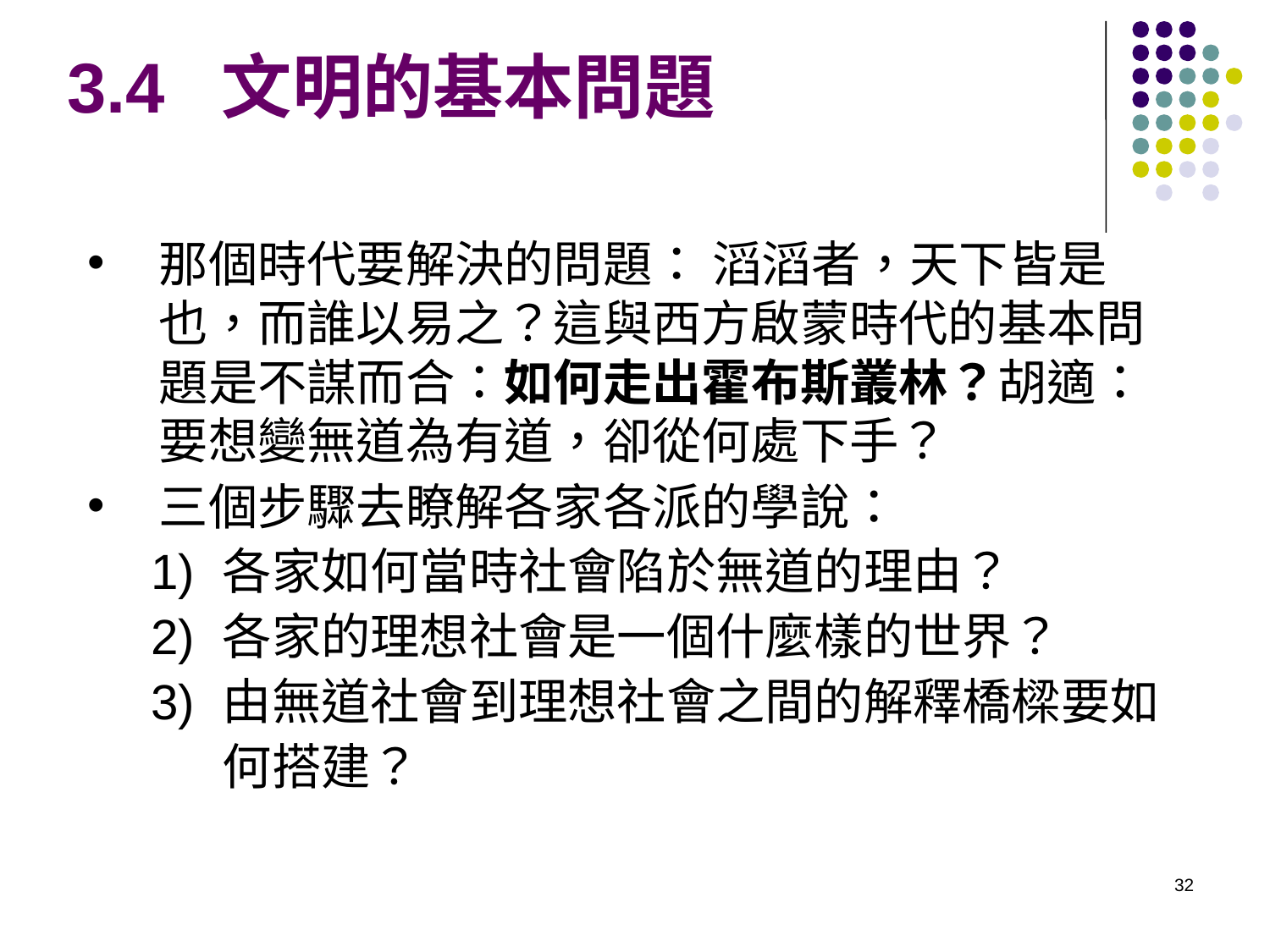

3.4  文明的基本問題

那個時代要解決的問題： 滔滔者，天下皆是也，而誰以易之？這與西方啟蒙時代的基本問題是不謀而合：如何走出霍布斯叢林？胡適：要想變無道為有道，卻從何處下手？
三個步驟去瞭解各家各派的學說：
各家如何當時社會陷於無道的理由？
各家的理想社會是一個什麼樣的世界？
由無道社會到理想社會之間的解釋橋樑要如何搭建？
32